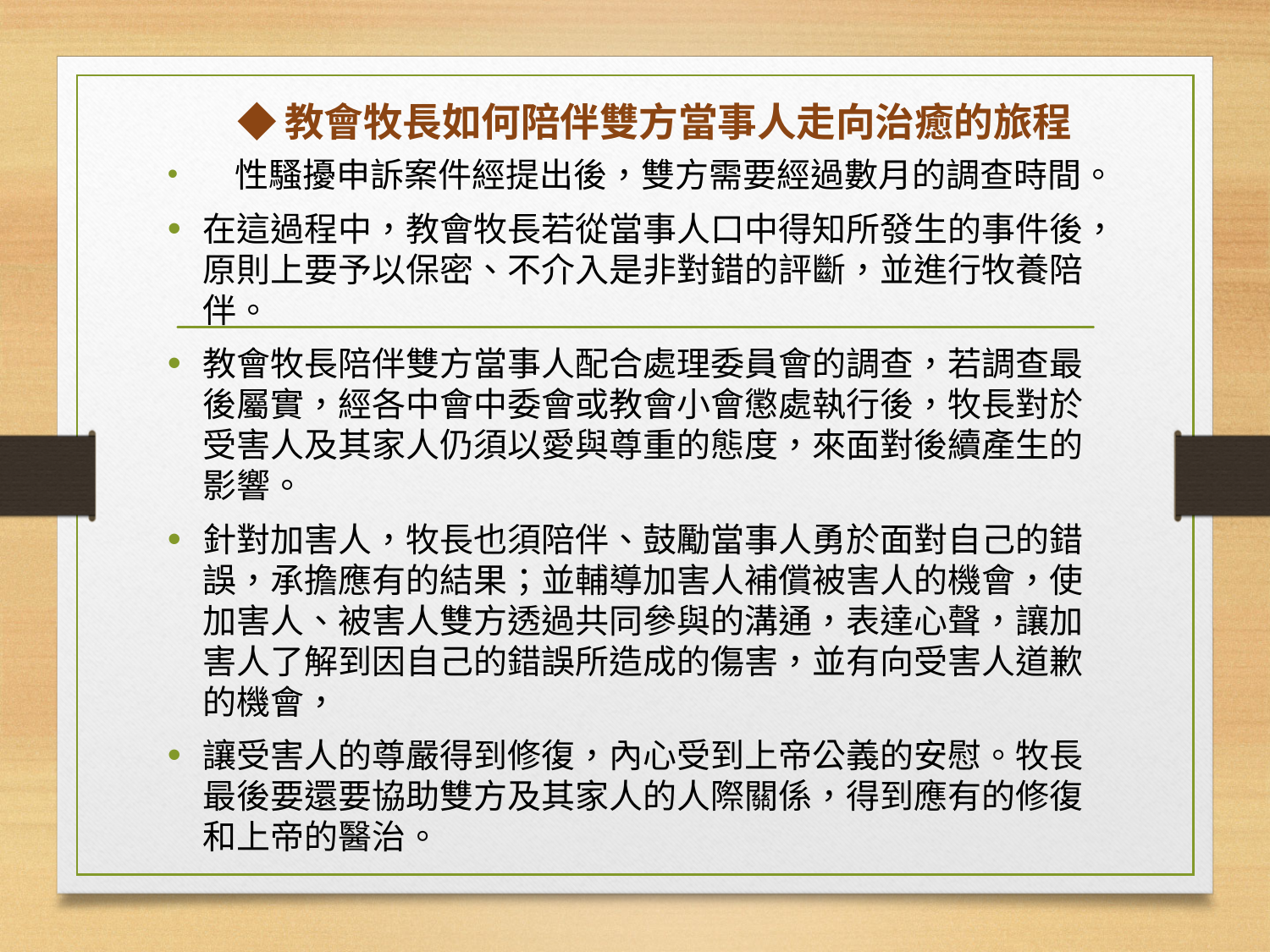

# ◆教會牧長如何陪伴雙方當事人走向治癒的旅程
    性騷擾申訴案件經提出後，雙方需要經過數月的調查時間。
在這過程中，教會牧長若從當事人口中得知所發生的事件後，原則上要予以保密、不介入是非對錯的評斷，並進行牧養陪伴。
教會牧長陪伴雙方當事人配合處理委員會的調查，若調查最後屬實，經各中會中委會或教會小會懲處執行後，牧長對於受害人及其家人仍須以愛與尊重的態度，來面對後續產生的影響。
針對加害人，牧長也須陪伴、鼓勵當事人勇於面對自己的錯誤，承擔應有的結果；並輔導加害人補償被害人的機會，使加害人、被害人雙方透過共同參與的溝通，表達心聲，讓加害人了解到因自己的錯誤所造成的傷害，並有向受害人道歉的機會，
讓受害人的尊嚴得到修復，內心受到上帝公義的安慰。牧長最後要還要協助雙方及其家人的人際關係，得到應有的修復和上帝的醫治。